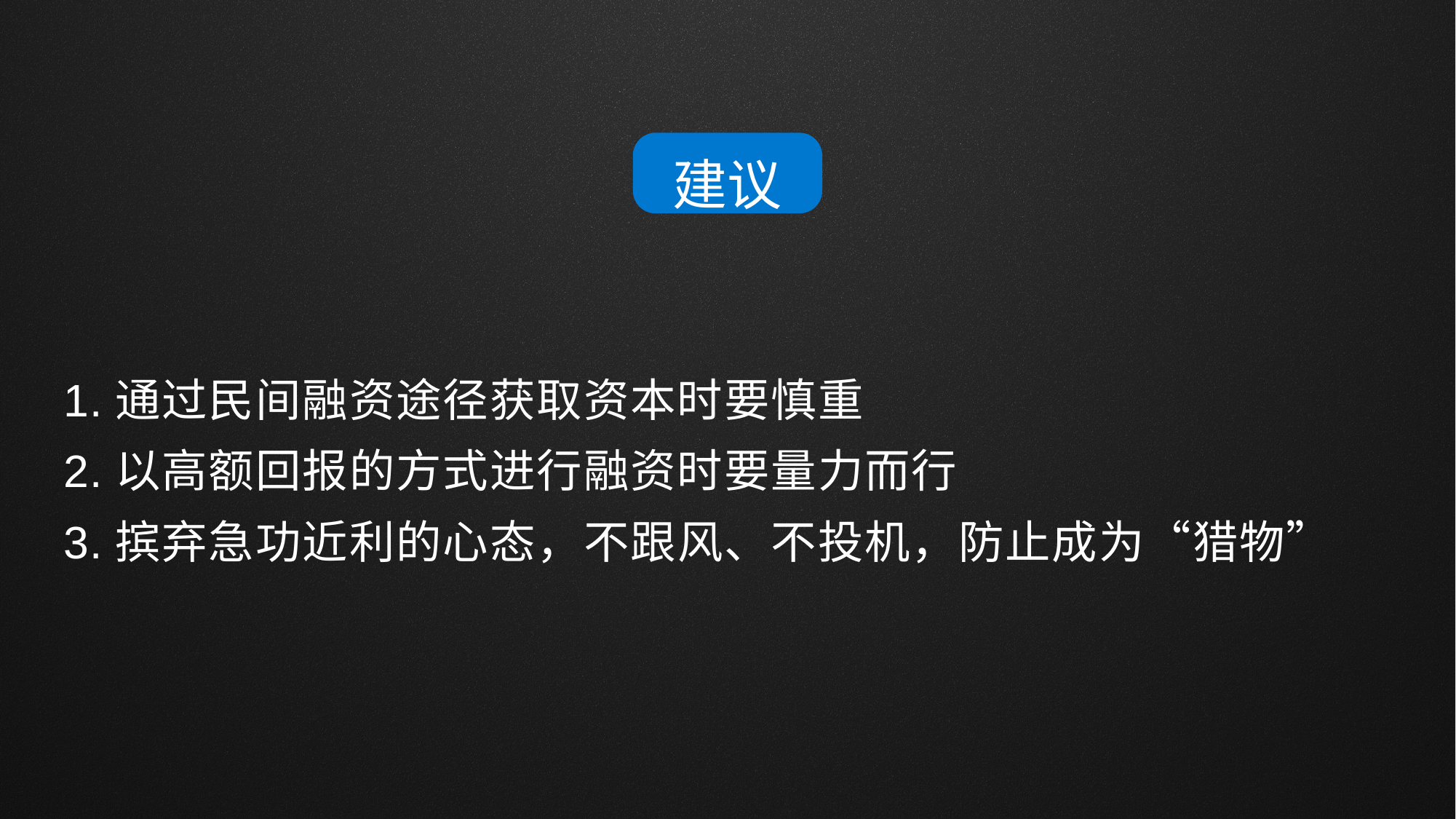

建议
1.通过民间融资途径获取资本时要慎重
2.以高额回报的方式进行融资时要量力而行
3.摈弃急功近利的心态，不跟风、不投机，防止成为“猎物”